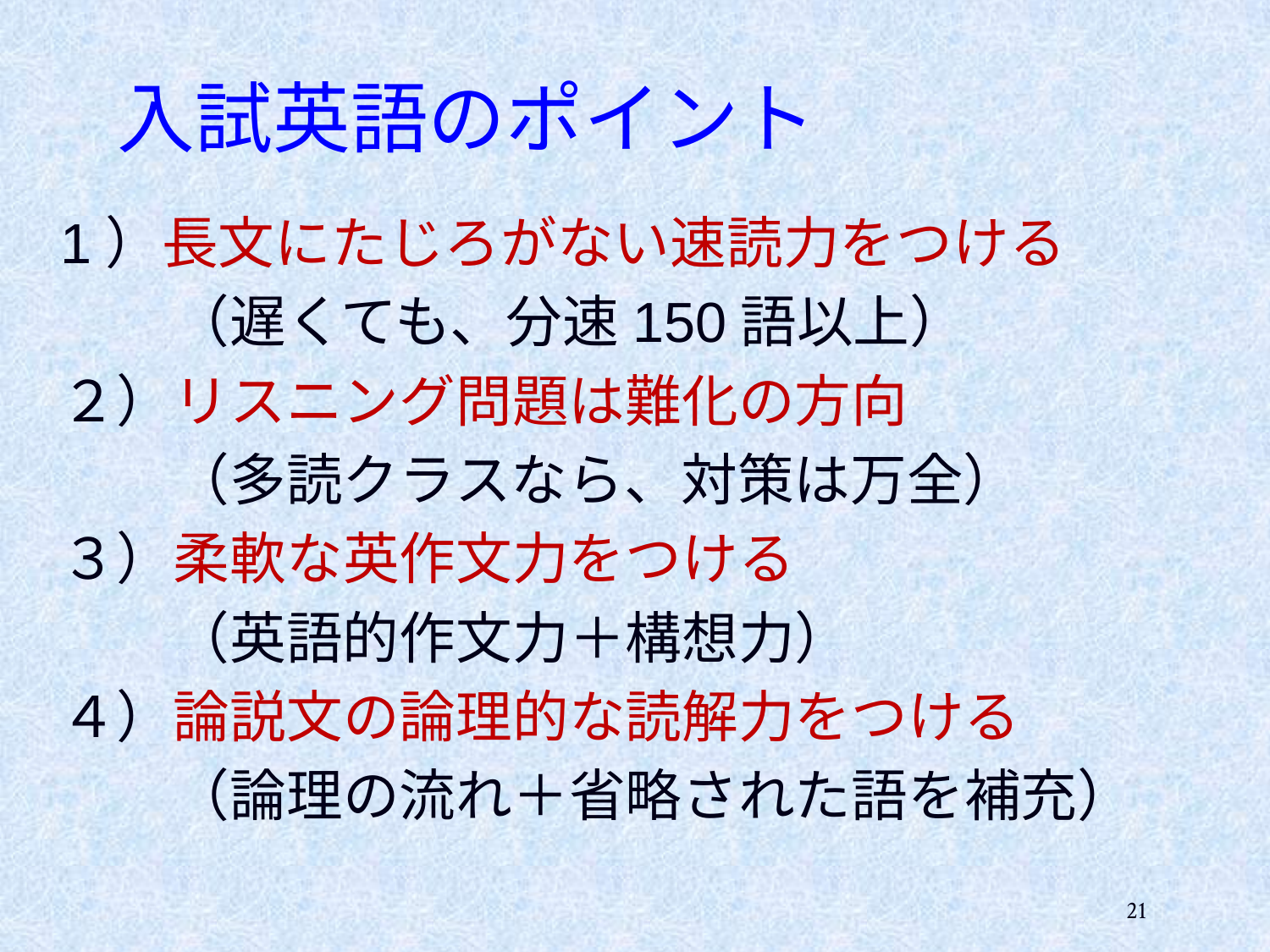

# 入試英語のポイント
1）長文にたじろがない速読力をつける
　　（遅くても、分速150語以上）
２）リスニング問題は難化の方向
　　（多読クラスなら、対策は万全）
３）柔軟な英作文力をつける
　　（英語的作文力＋構想力）
４）論説文の論理的な読解力をつける
　　（論理の流れ＋省略された語を補充）
21